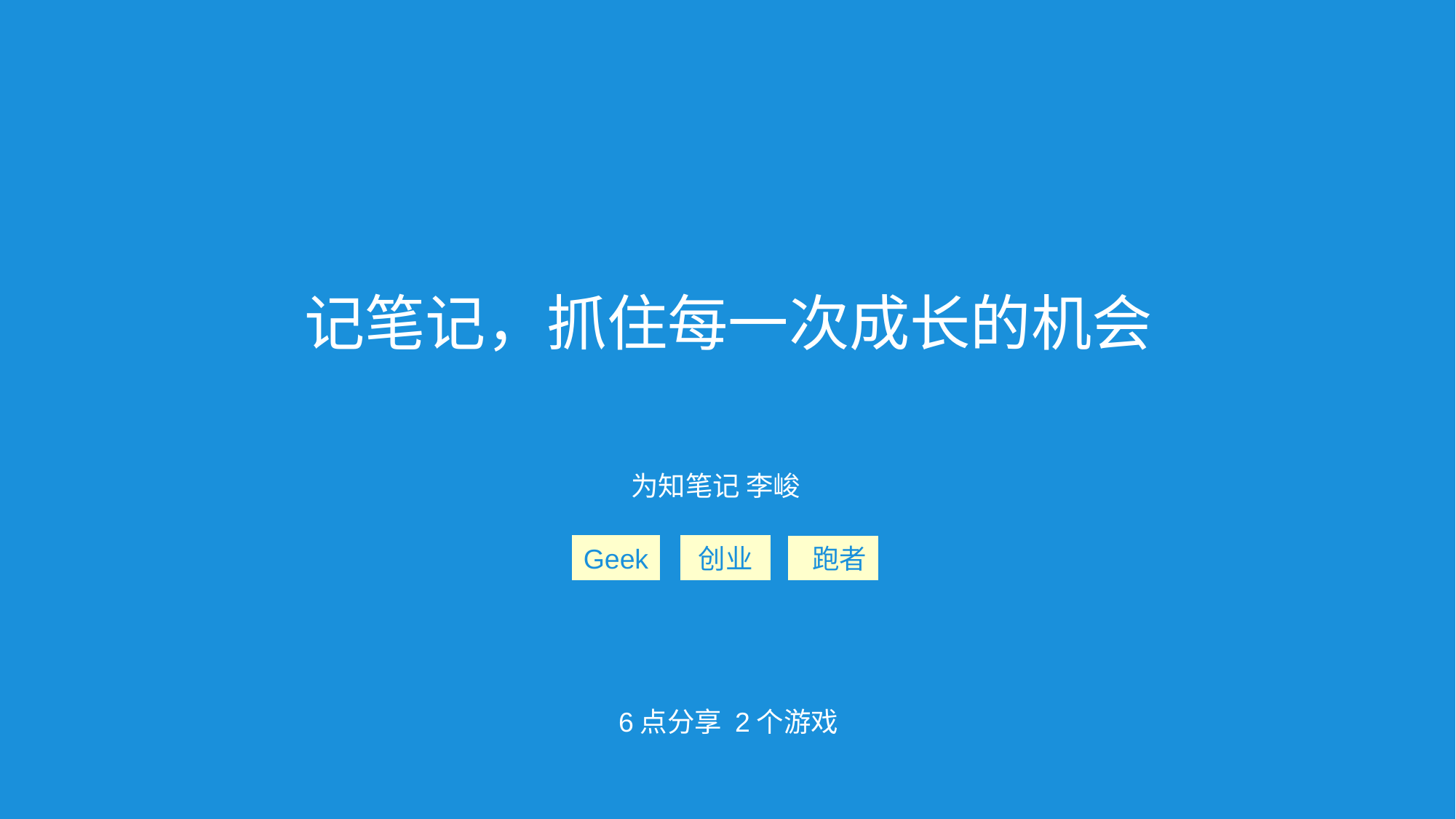

记笔记，抓住每一次成长的机会
为知笔记 李峻
Geek
创业
 跑者
6点分享 2个游戏